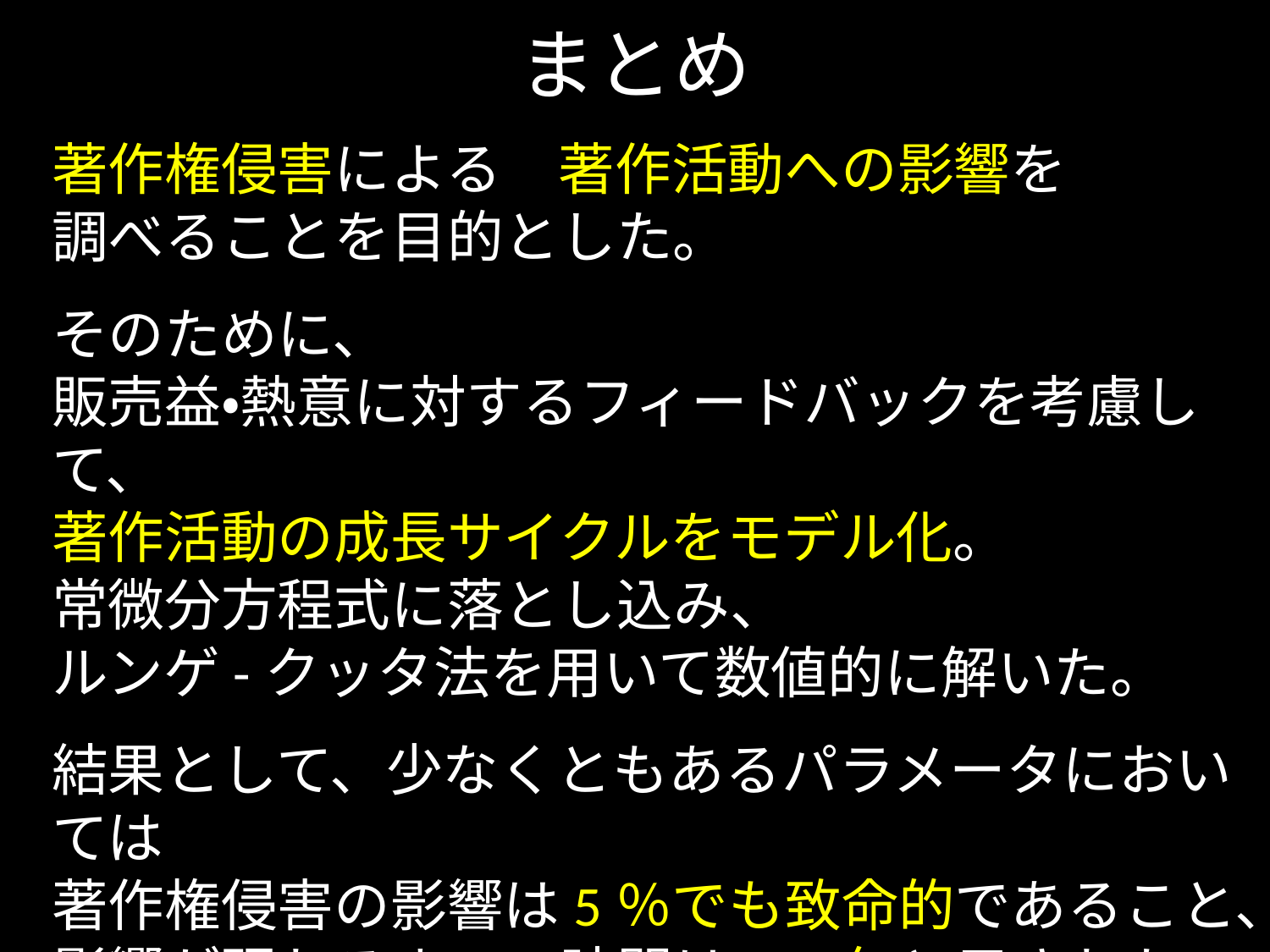

# まとめ
著作権侵害による　著作活動への影響を
調べることを目的とした。

そのために、
販売益・熱意に対するフィードバックを考慮して、
著作活動の成長サイクルをモデル化。
常微分方程式に落とし込み、
ルンゲ-クッタ法を用いて数値的に解いた。

結果として、少なくともあるパラメータにおいては
著作権侵害の影響は5％でも致命的であること、
影響が現れるまでの時間は~30年と示された。